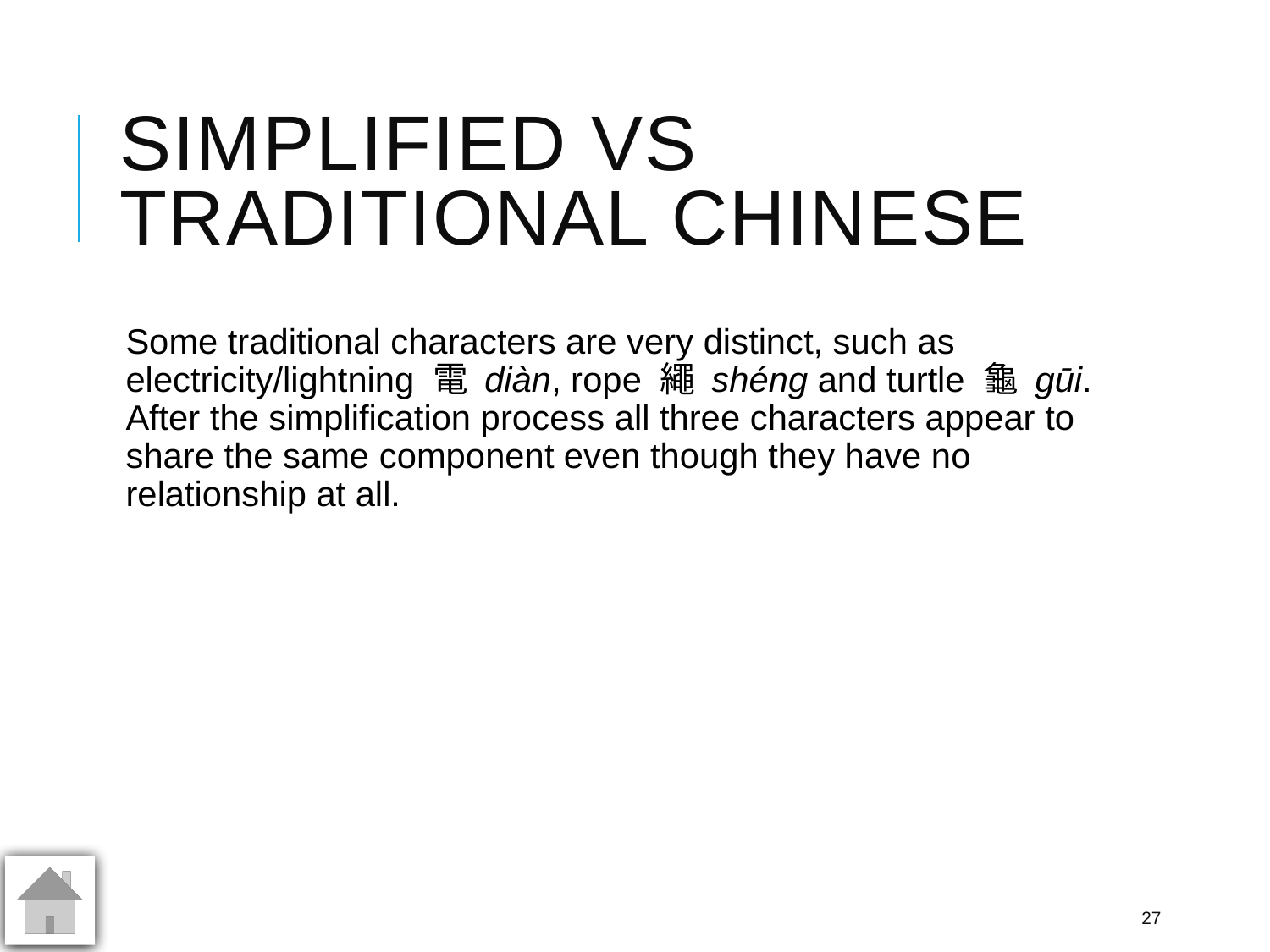

# SIMPLIFIED Vs TRADITIONAL CHINESE
Some traditional characters are very distinct, such as electricity/lightning 電 diàn, rope 繩 shéng and turtle 龜 gūi. After the simplification process all three characters appear to share the same component even though they have no relationship at all.

27